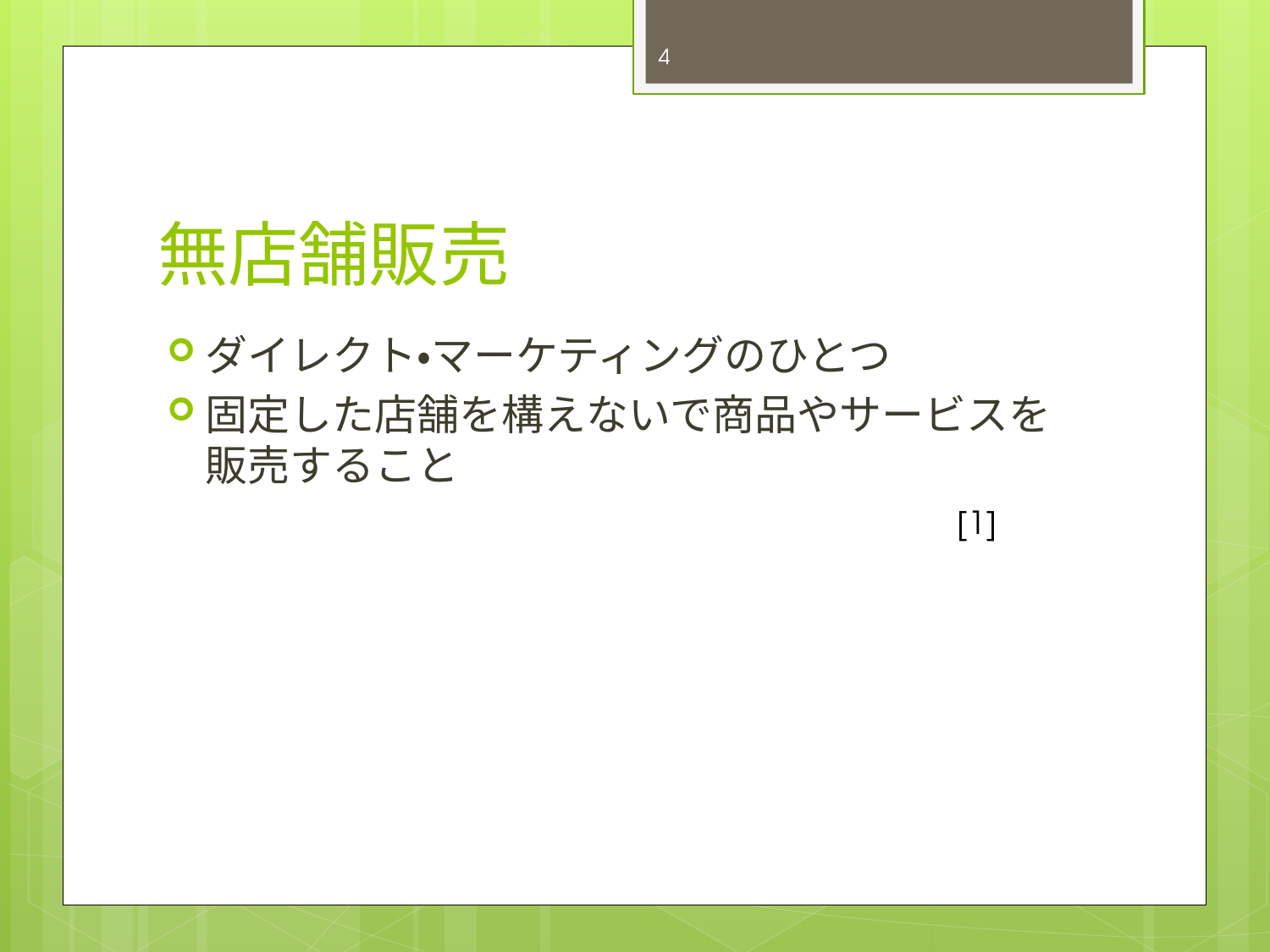

4
# 無店舗販売
ダイレクト・マーケティングのひとつ
固定した店舗を構えないで商品やサービスを販売すること
[1]